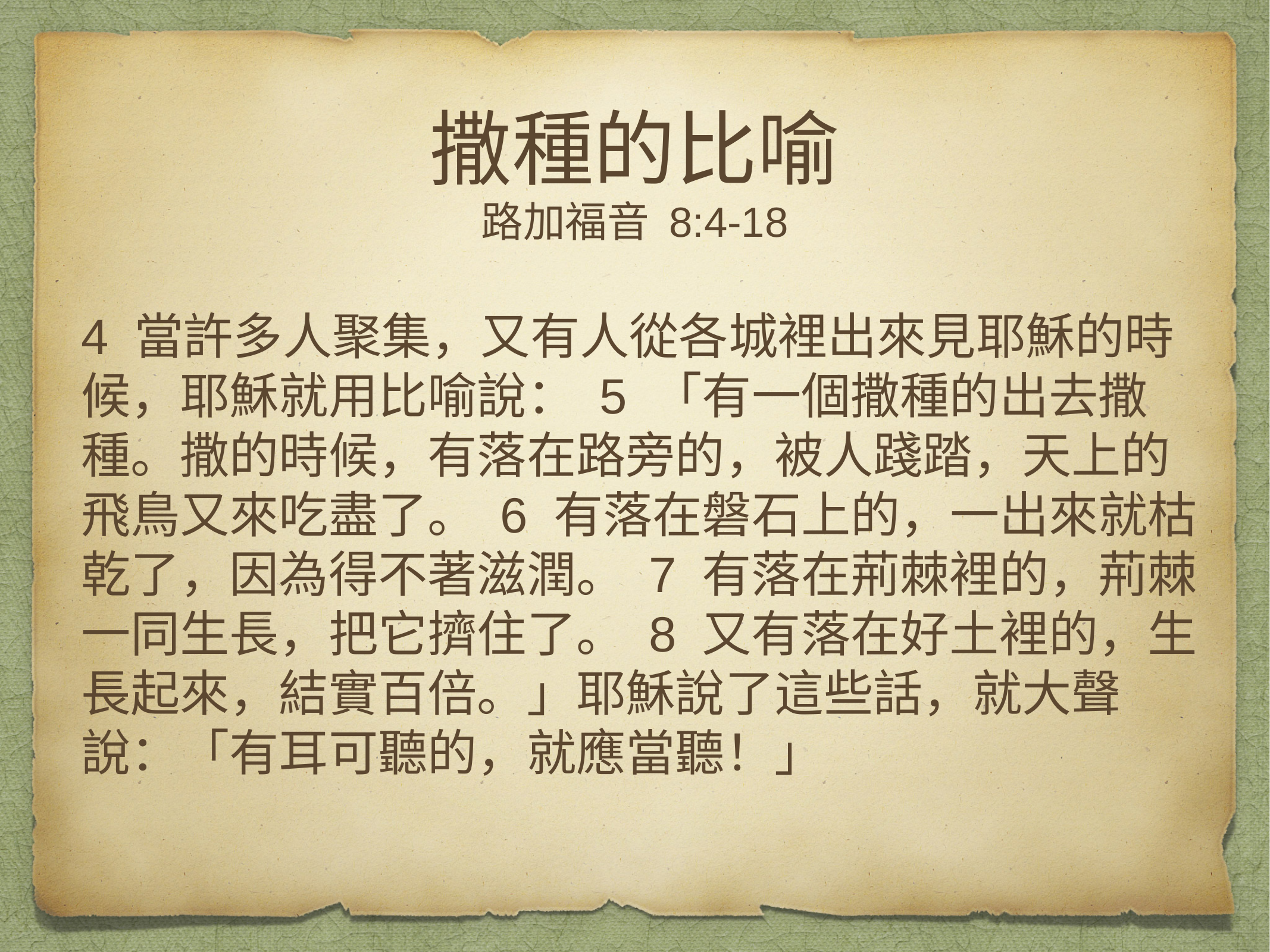

# 撒種的比喻
路加福音 8:4-18
4 當許多人聚集，又有人從各城裡出來見耶穌的時候，耶穌就用比喻說： 5 「有一個撒種的出去撒種。撒的時候，有落在路旁的，被人踐踏，天上的飛鳥又來吃盡了。 6 有落在磐石上的，一出來就枯乾了，因為得不著滋潤。 7 有落在荊棘裡的，荊棘一同生長，把它擠住了。 8 又有落在好土裡的，生長起來，結實百倍。」耶穌說了這些話，就大聲說：「有耳可聽的，就應當聽！」